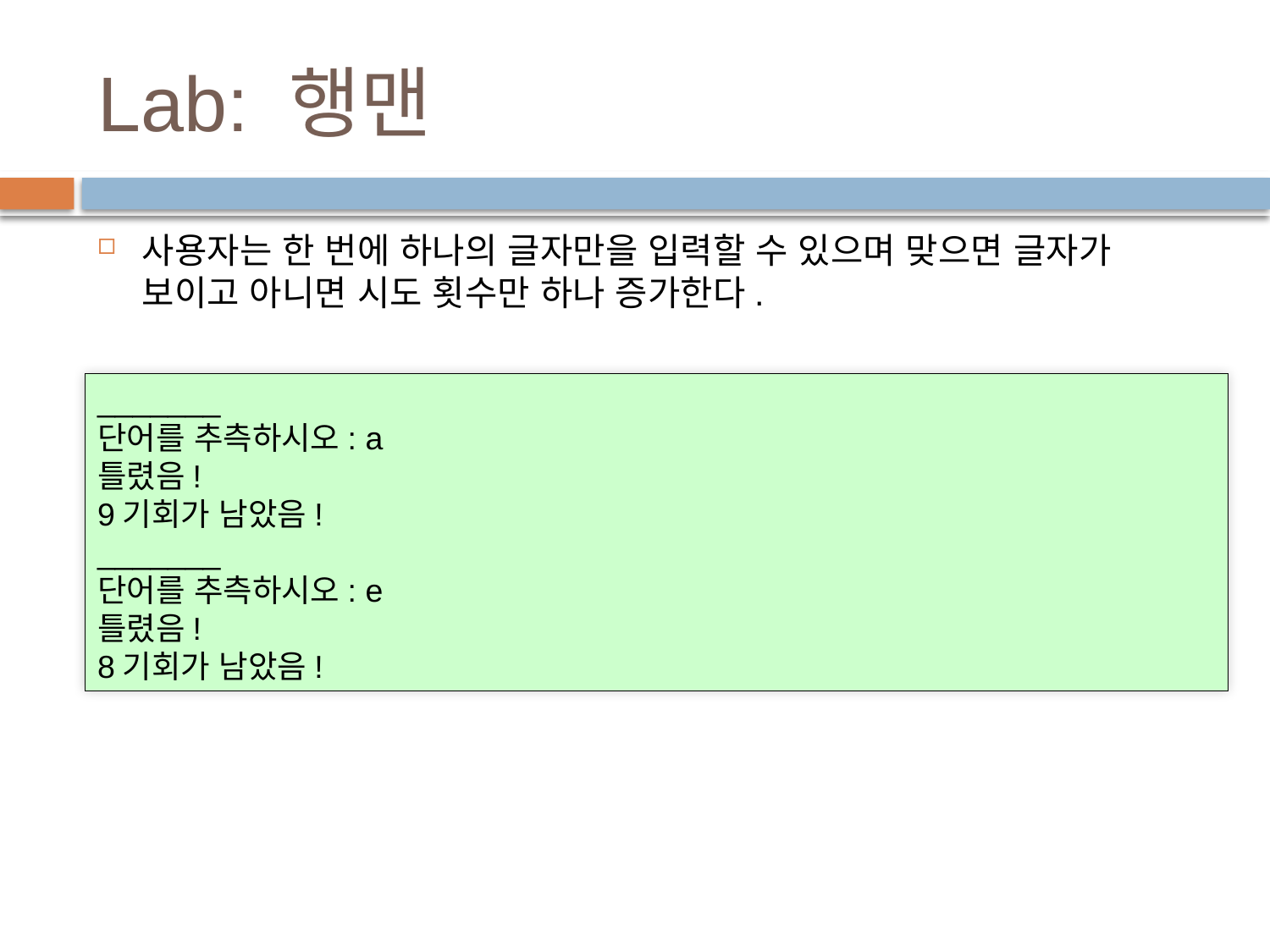

# Lab: 행맨
사용자는 한 번에 하나의 글자만을 입력할 수 있으며 맞으면 글자가 보이고 아니면 시도 횟수만 하나 증가한다.
_______
단어를 추측하시오: a
틀렸음!
9기회가 남았음!
_______
단어를 추측하시오: e
틀렸음!
8기회가 남았음!